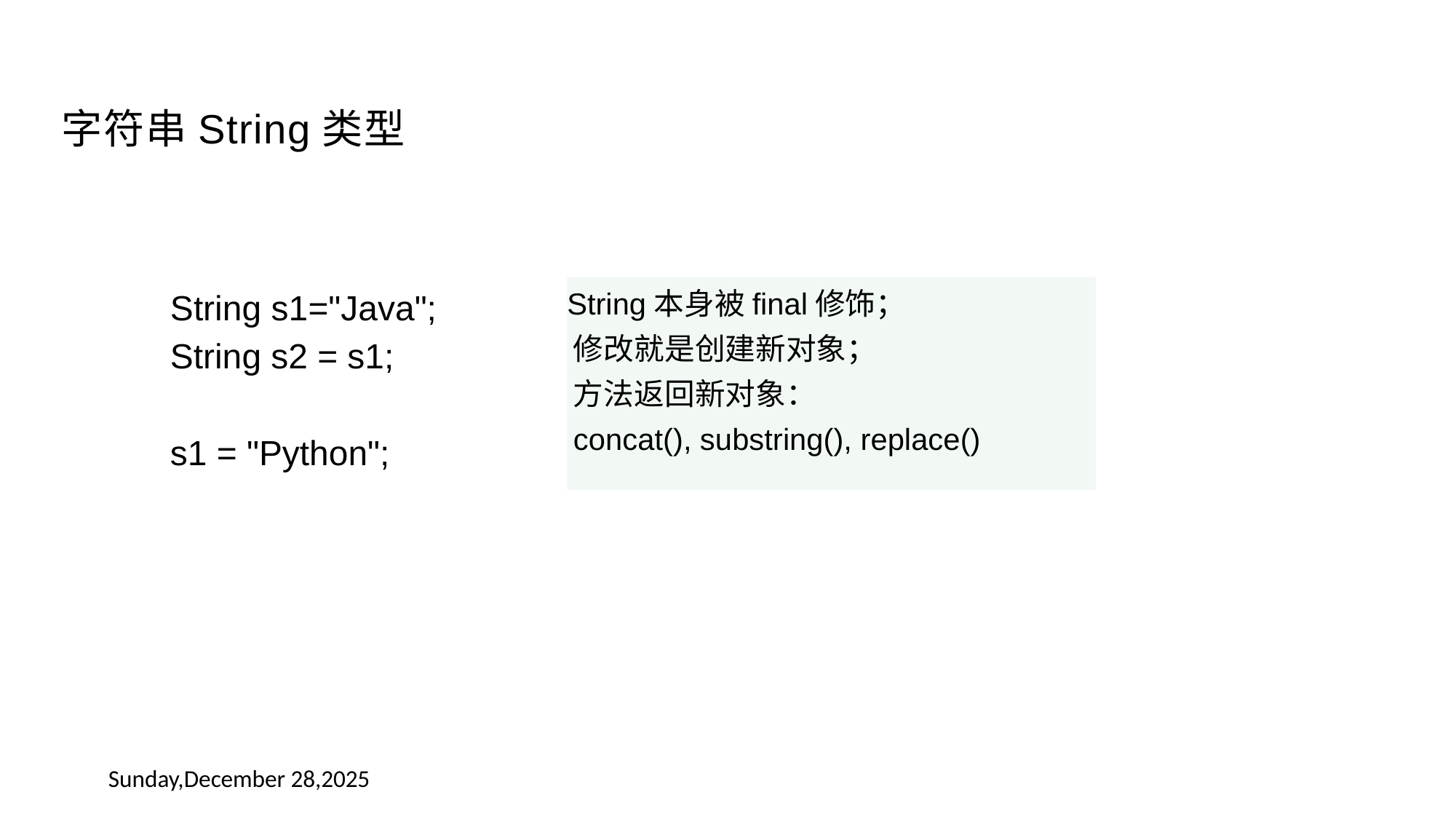

字符串String类型
String本身被final修饰；
修改就是创建新对象；
方法返回新对象：
concat(), substring(), replace()

String s1="Java";
String s2 = s1;

s1 = "Python";
Sunday,December 28,2025